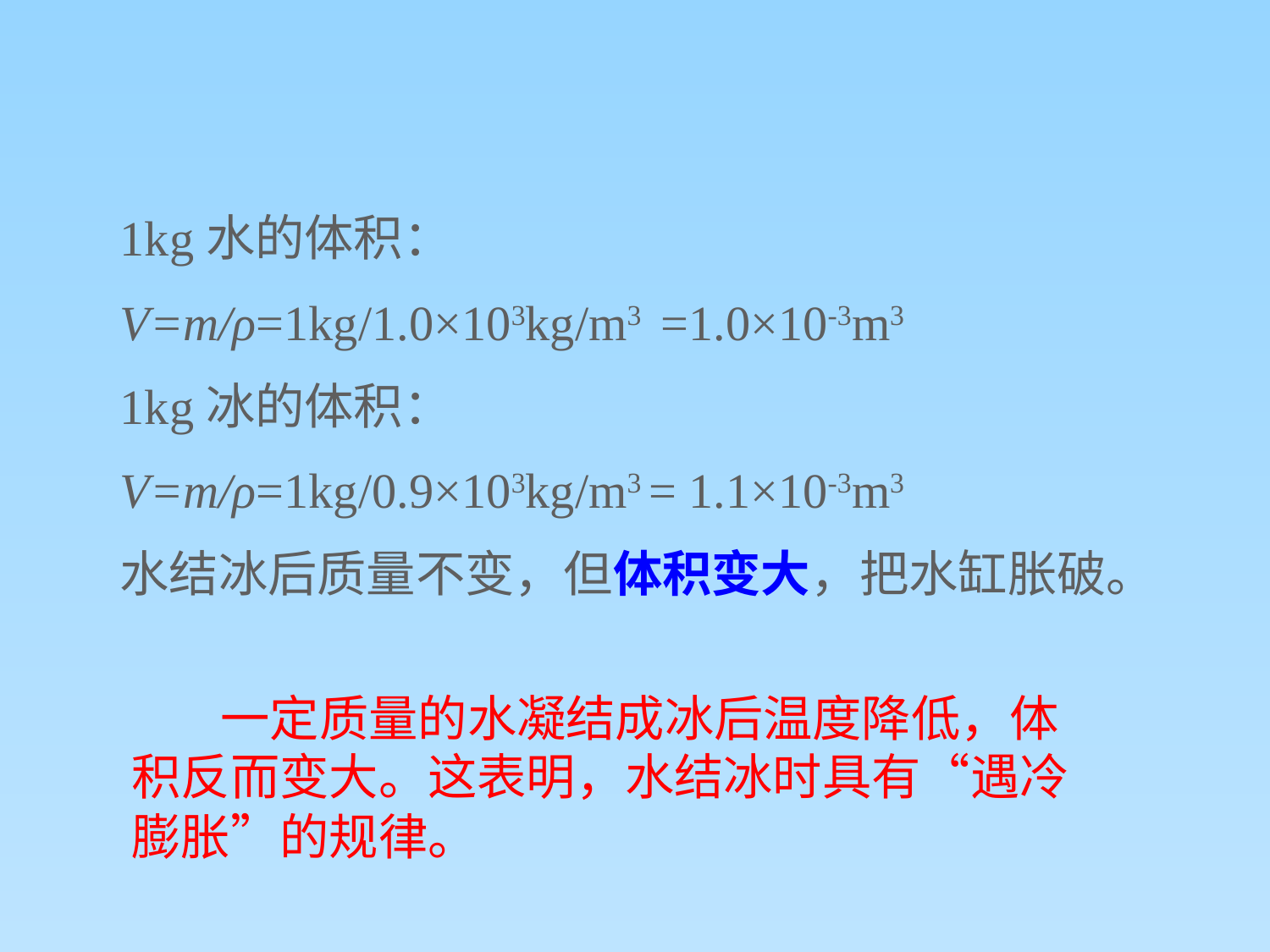

1kg水的体积：
V=m/ρ=1kg/1.0×103kg/m3  =1.0×10-3m3
1kg冰的体积：
V=m/ρ=1kg/0.9×103kg/m3 = 1.1×10-3m3
水结冰后质量不变，但体积变大，把水缸胀破。
       一定质量的水凝结成冰后温度降低，体积反而变大。这表明，水结冰时具有“遇冷膨胀”的规律。